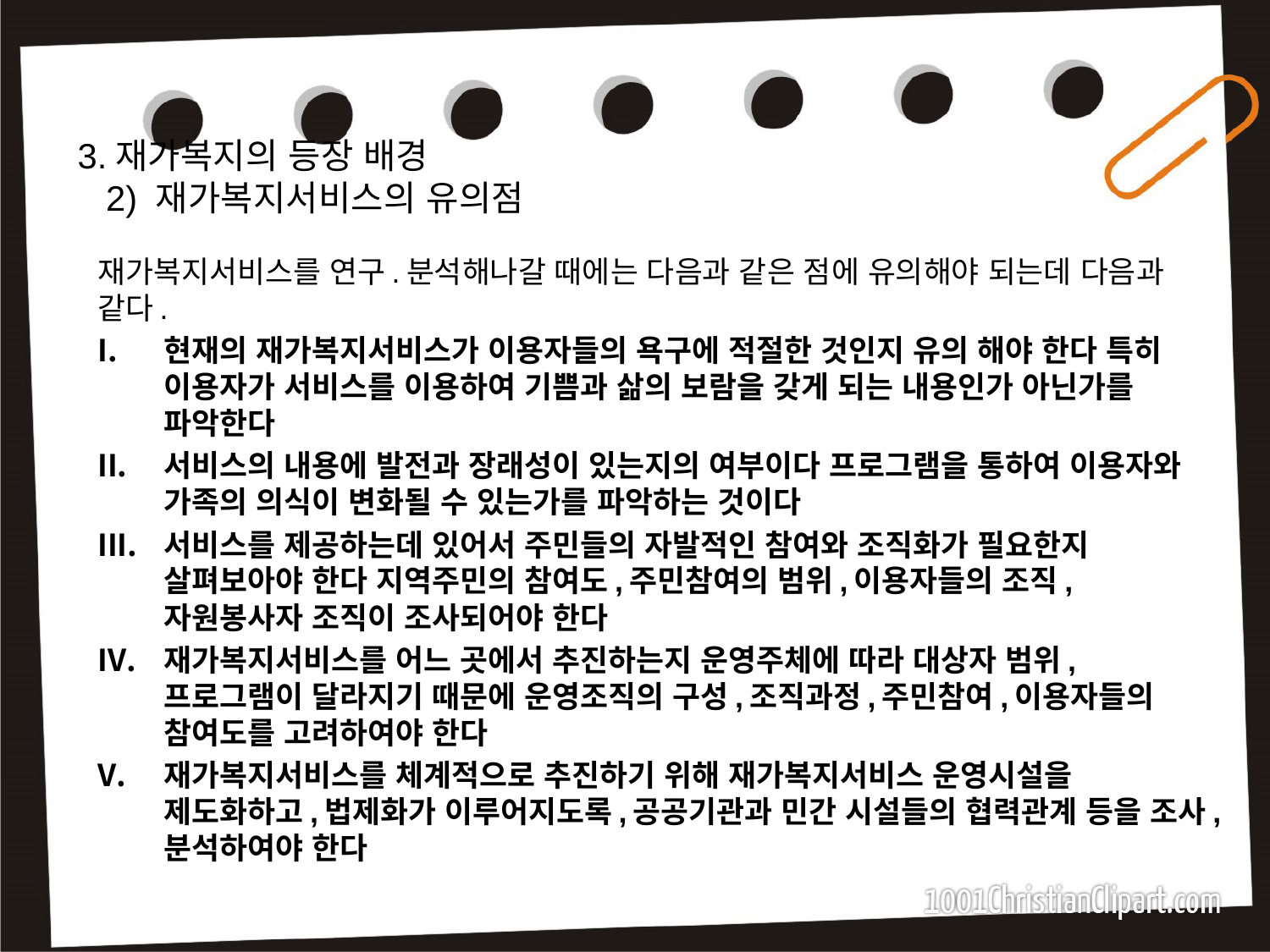

# 3.재가복지의 등장 배경 2) 재가복지서비스의 유의점
재가복지서비스를 연구.분석해나갈 때에는 다음과 같은 점에 유의해야 되는데 다음과 같다.
현재의 재가복지서비스가 이용자들의 욕구에 적절한 것인지 유의 해야 한다 특히 이용자가 서비스를 이용하여 기쁨과 삶의 보람을 갖게 되는 내용인가 아닌가를 파악한다
서비스의 내용에 발전과 장래성이 있는지의 여부이다 프로그램을 통하여 이용자와 가족의 의식이 변화될 수 있는가를 파악하는 것이다
서비스를 제공하는데 있어서 주민들의 자발적인 참여와 조직화가 필요한지 살펴보아야 한다 지역주민의 참여도,주민참여의 범위,이용자들의 조직,자원봉사자 조직이 조사되어야 한다
재가복지서비스를 어느 곳에서 추진하는지 운영주체에 따라 대상자 범위,프로그램이 달라지기 때문에 운영조직의 구성,조직과정,주민참여,이용자들의 참여도를 고려하여야 한다
재가복지서비스를 체계적으로 추진하기 위해 재가복지서비스 운영시설을 제도화하고,법제화가 이루어지도록,공공기관과 민간 시설들의 협력관계 등을 조사,분석하여야 한다